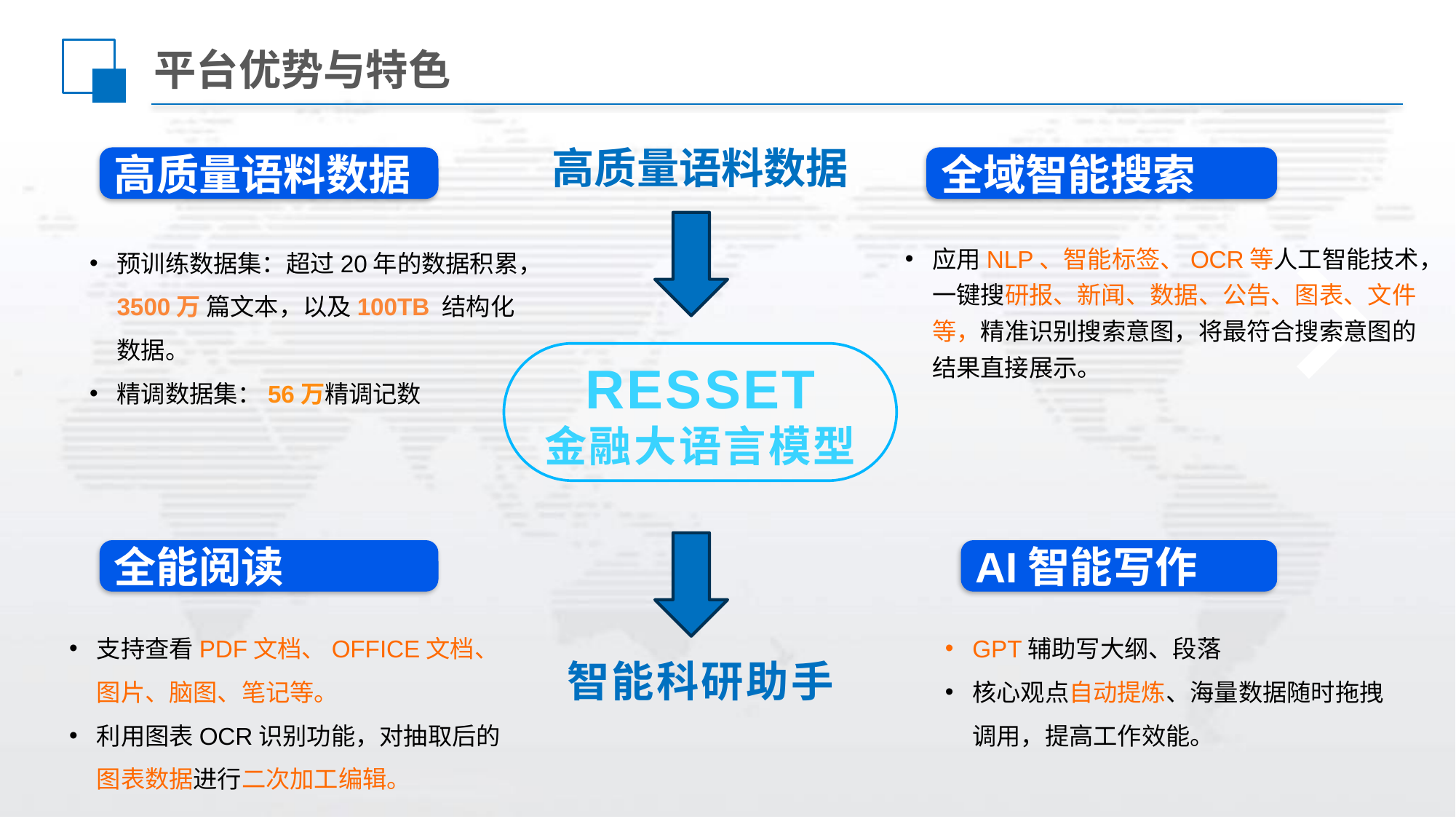

# 平台优势与特色
高质量语料数据
高质量语料数据
全域智能搜索

预训练数据集：超过20年的数据积累，3500万 篇文本，以及100TB 结构化数据。
精调数据集：56万精调记数
应用NLP、智能标签、OCR等人工智能技术，一键搜研报、新闻、数据、公告、图表、文件等，精准识别搜索意图，将最符合搜索意图的结果直接展示。

RESSET
金融大语言模型

AI智能写作
全能阅读
支持查看PDF文档、OFFICE文档、图片、脑图、笔记等。
利用图表OCR识别功能，对抽取后的图表数据进行二次加工编辑。
GPT辅助写大纲、段落
核心观点自动提炼、海量数据随时拖拽调用，提高工作效能。
智能科研助手